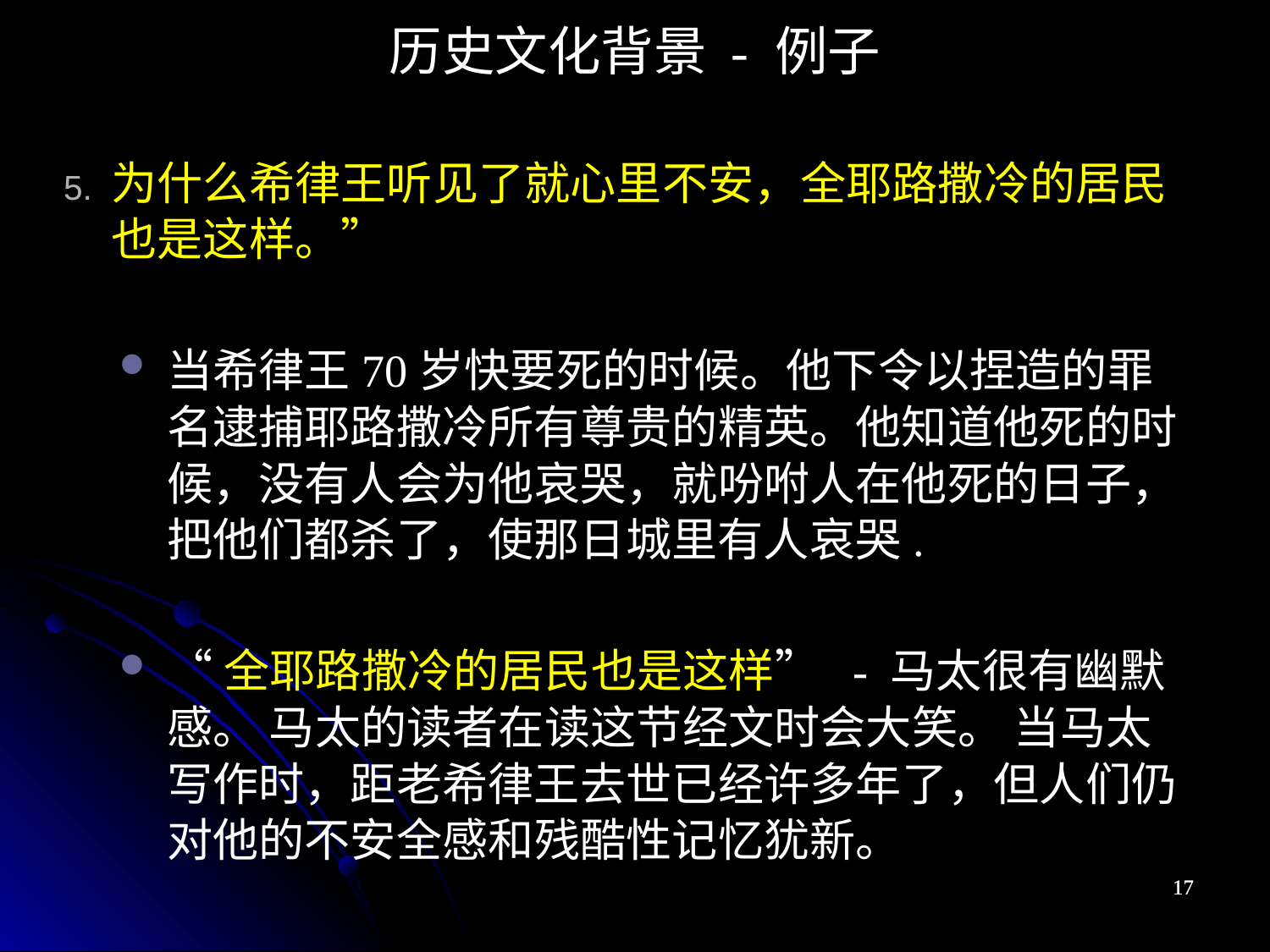

历史文化背景 - 例子
为什么希律王听见了就心里不安，全耶路撒冷的居民也是这样。”

当希律王70岁快要死的时候。他下令以捏造的罪名逮捕耶路撒冷所有尊贵的精英。他知道他死的时候，没有人会为他哀哭，就吩咐人在他死的日子，把他们都杀了，使那日城里有人哀哭.

“全耶路撒冷的居民也是这样”  - 马太很有幽默感。 马太的读者在读这节经文时会大笑。 当马太写作时，距老希律王去世已经许多年了，但人们仍对他的不安全感和残酷性记忆犹新。
17
17